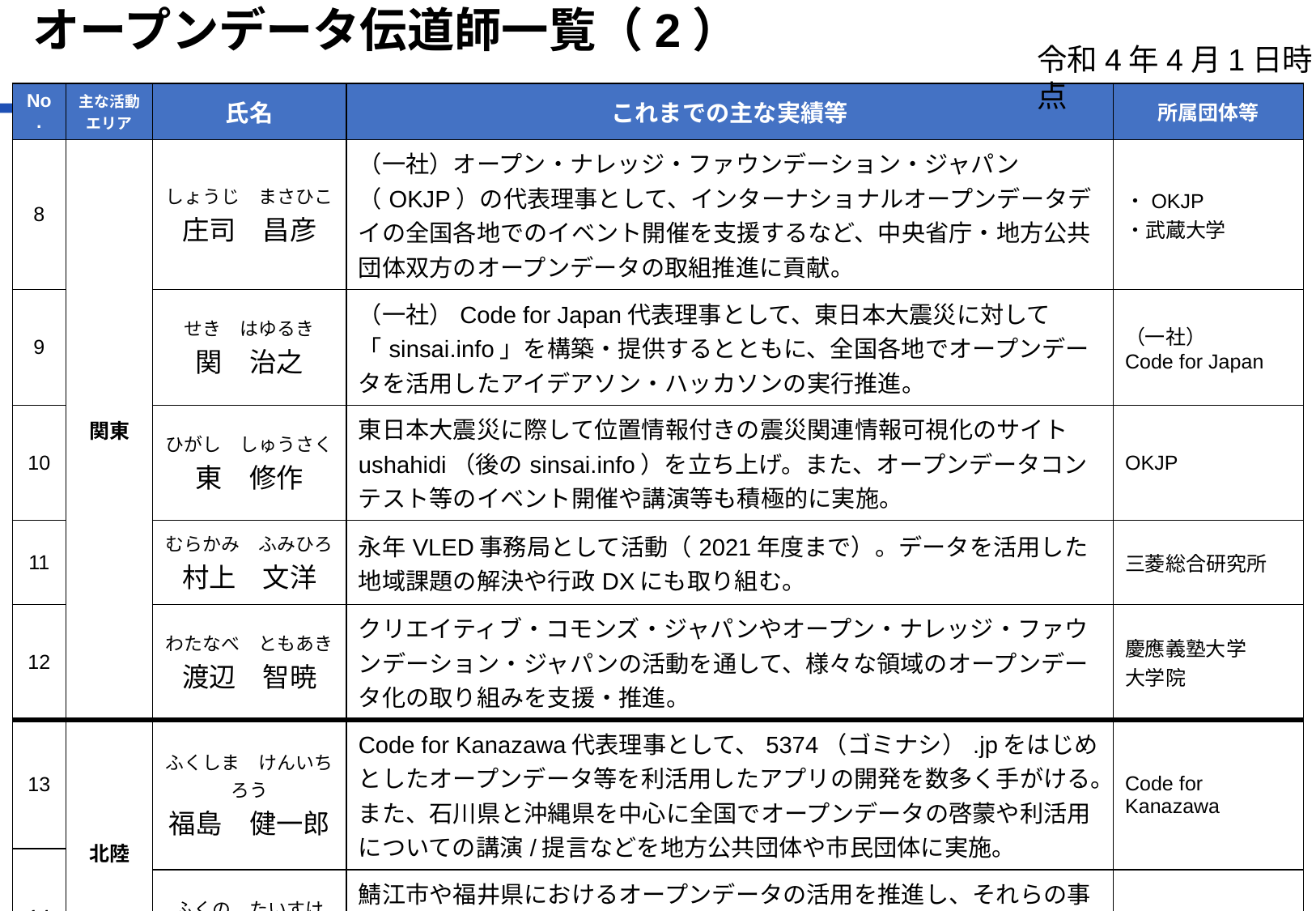

# オープンデータ伝道師一覧（2）
令和4年4月1日時点
| No. | 主な活動エリア | 氏名 | これまでの主な実績等 | 所属団体等 |
| --- | --- | --- | --- | --- |
| 8 | 関東 | しょうじ　まさひこ 庄司　昌彦 | （一社）オープン・ナレッジ・ファウンデーション・ジャパン（OKJP）の代表理事として、インターナショナルオープンデータデイの全国各地でのイベント開催を支援するなど、中央省庁・地方公共団体双方のオープンデータの取組推進に貢献。 | ・OKJP ・武蔵大学 |
| 9 | 関東 | せき　はゆるき 関　治之 | （一社）Code for Japan代表理事として、東日本大震災に対して「sinsai.info」を構築・提供するとともに、全国各地でオープンデータを活用したアイデアソン・ハッカソンの実行推進。 | （一社） Code for Japan |
| 10 | 関東 | ひがし　しゅうさく 東　修作 | 東日本大震災に際して位置情報付きの震災関連情報可視化のサイトushahidi（後のsinsai.info）を立ち上げ。また、オープンデータコンテスト等のイベント開催や講演等も積極的に実施。 | OKJP |
| 11 | 関東 | むらかみ　ふみひろ 村上　文洋 | 永年VLED事務局として活動（2021年度まで）。データを活用した地域課題の解決や行政DXにも取り組む。 | 三菱総合研究所 |
| 12 | 関東 | わたなべ　ともあき 渡辺　智暁 | クリエイティブ・コモンズ・ジャパンやオープン・ナレッジ・ファウンデーション・ジャパンの活動を通して、様々な領域のオープンデータ化の取り組みを支援・推進。 | 慶應義塾大学 大学院 |
| 13 | 北陸 | ふくしま　けんいちろう 福島　健一郎 | Code for Kanazawa代表理事として、5374（ゴミナシ）.jpをはじめとしたオープンデータ等を利活用したアプリの開発を数多く手がける。また、石川県と沖縄県を中心に全国でオープンデータの啓蒙や利活用についての講演/提言などを地方公共団体や市民団体に実施。 | Code for Kanazawa |
| 14 | 北陸 | ふくの　たいすけ 福野　泰介 | 鯖江市や福井県におけるオープンデータの活用を推進し、それらの事例を全国へ積極的に展開。こどもシビックテック実現のため、こどもパソコンIchigoJamを開発・推進。 | Jig.jp |
|  |  | ふくの　たいすけ 福野　泰介 | 鯖江市や福井県におけるオープンデータの活用を推進し、それらの事例を全国へ積極的に展開。こどもシビックテック実現のため、こどもパソコンIchigoJamを開発・推進。 | Jig.jp |